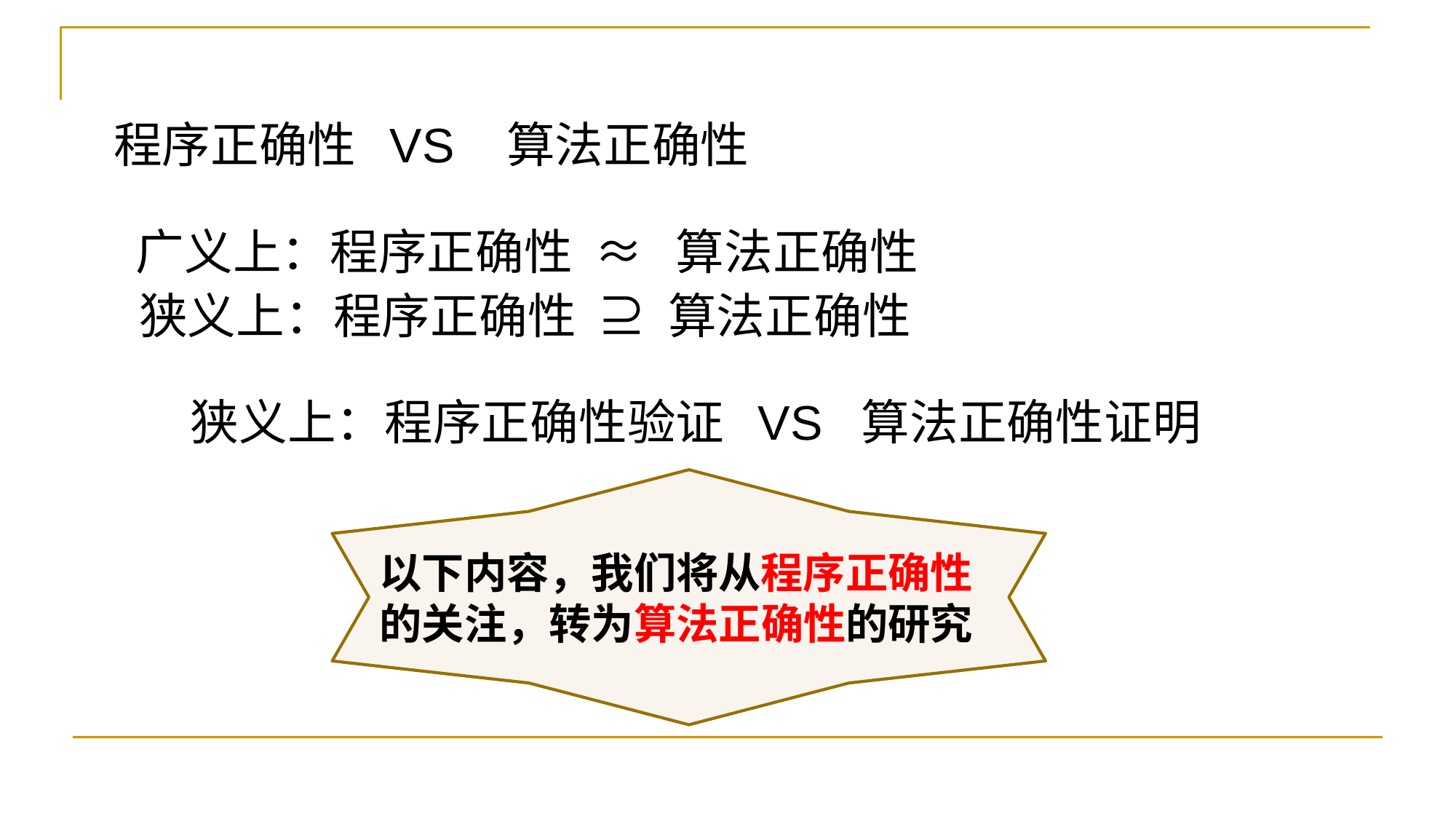

程序正确性  VS   算法正确性
广义上：程序正确性  ≈   算法正确性
狭义上：程序正确性  ⊇  算法正确性
	狭义上：程序正确性验证  VS  算法正确性证明
以下内容，我们将从程序正确性的关注，转为算法正确性的研究